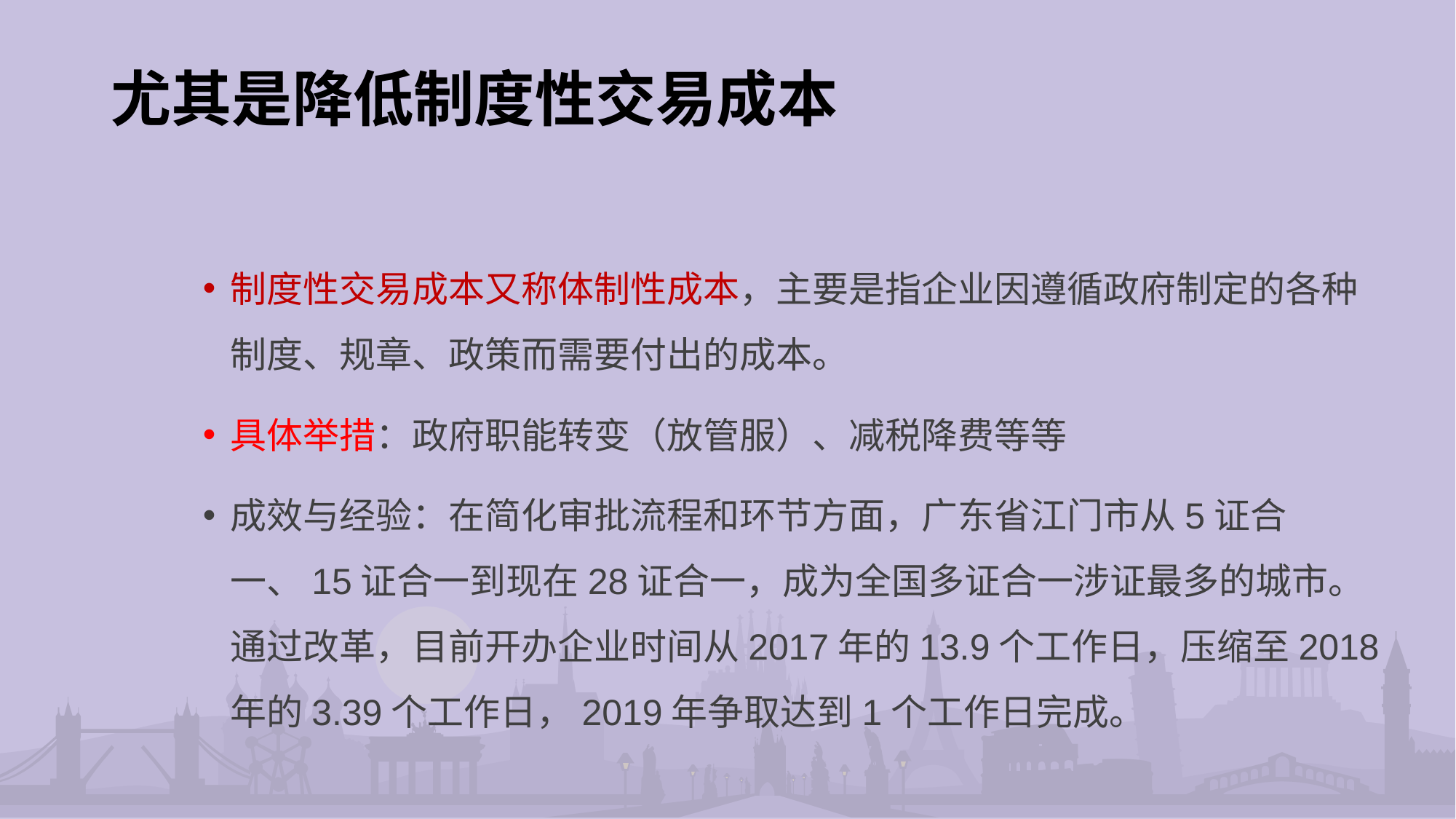

# 尤其是降低制度性交易成本
制度性交易成本又称体制性成本，主要是指企业因遵循政府制定的各种制度、规章、政策而需要付出的成本。
具体举措：政府职能转变（放管服）、减税降费等等
成效与经验：在简化审批流程和环节方面，广东省江门市从5证合一、15证合一到现在28证合一，成为全国多证合一涉证最多的城市。通过改革，目前开办企业时间从2017年的13.9个工作日，压缩至2018年的3.39个工作日，2019年争取达到1个工作日完成。